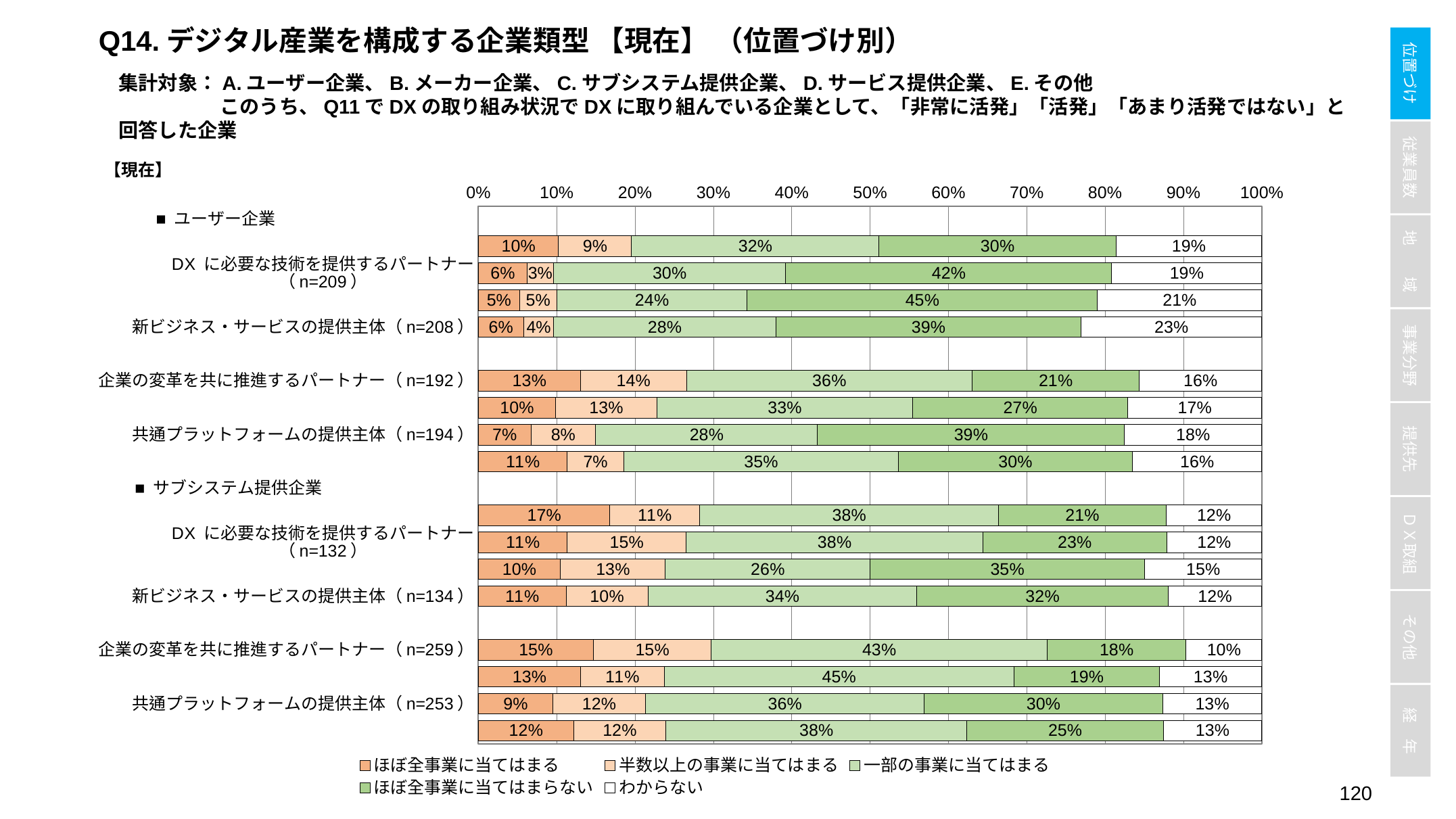

Q14.デジタル産業を構成する企業類型 【現在】 （位置づけ別）
集計対象：A.ユーザー企業、B.メーカー企業、C.サブシステム提供企業、D.サービス提供企業、E.その他
	このうち、Q11でDXの取り組み状況でDXに取り組んでいる企業として、「非常に活発」「活発」「あまり活発ではない」と回答した企業

### Chart

| Category | ほぼ全事業に当てはまる | 半数以上の事業に当てはまる | 一部の事業に当てはまる | ほぼ全事業に当てはまらない | わからない |
|---|---|---|---|---|---|
| ■ ユーザー企業                                                | None | None | None | None | None |
| 企業の変革を共に推進するパートナー（n=215） | 0.10232558139534884 | 0.09302325581395349 | 0.31627906976744186 | 0.3023255813953488 | 0.18604651162790697 |
| DX に必要な技術を提供するパートナー（n=209） | 0.06220095693779904 | 0.03349282296650718 | 0.2966507177033493 | 0.41626794258373206 | 0.19138755980861244 |
| 共通プラットフォームの提供主体（n=210） | 0.05238095238095238 | 0.047619047619047616 | 0.24285714285714285 | 0.44761904761904764 | 0.20952380952380953 |
| 新ビジネス・サービスの提供主体（n=208） | 0.057692307692307696 | 0.038461538461538464 | 0.28365384615384615 | 0.3894230769230769 | 0.23076923076923078 |
| ■ メーカー企業                                                 | None | None | None | None | None |
| 企業の変革を共に推進するパートナー（n=192） | 0.13020833333333334 | 0.13541666666666666 | 0.3645833333333333 | 0.21354166666666666 | 0.15625 |
| DX に必要な技術を提供するパートナー（n=193） | 0.09844559585492228 | 0.12953367875647667 | 0.32642487046632124 | 0.27461139896373055 | 0.17098445595854922 |
| 共通プラットフォームの提供主体（n=194） | 0.06701030927835051 | 0.08247422680412371 | 0.28350515463917525 | 0.3917525773195876 | 0.17525773195876287 |
| 新ビジネス・サービスの提供主体（n=194） | 0.1134020618556701 | 0.07216494845360824 | 0.35051546391752575 | 0.29896907216494845 | 0.16494845360824742 |
| ■ サブシステム提供企業                                     | None | None | None | None | None |
| 企業の変革を共に推進するパートナー（n=131） | 0.16793893129770993 | 0.11450381679389313 | 0.3816793893129771 | 0.21374045801526717 | 0.12213740458015267 |
| DX に必要な技術を提供するパートナー（n=132） | 0.11363636363636363 | 0.15151515151515152 | 0.3787878787878788 | 0.23484848484848486 | 0.12121212121212122 |
| 共通プラットフォームの提供主体（n=134） | 0.1044776119402985 | 0.13432835820895522 | 0.26119402985074625 | 0.35074626865671643 | 0.14925373134328357 |
| 新ビジネス・サービスの提供主体（n=134） | 0.11194029850746269 | 0.1044776119402985 | 0.34328358208955223 | 0.3208955223880597 | 0.11940298507462686 |
| ■ サービス提供企業                                           | None | None | None | None | None |
| 企業の変革を共に推進するパートナー（n=259） | 0.14671814671814673 | 0.15057915057915058 | 0.42857142857142855 | 0.1776061776061776 | 0.09652509652509653 |
| DX に必要な技術を提供するパートナー（n=253） | 0.13043478260869565 | 0.1067193675889328 | 0.44664031620553357 | 0.1857707509881423 | 0.13043478260869565 |
| 共通プラットフォームの提供主体（n=253） | 0.09486166007905138 | 0.11857707509881422 | 0.3557312252964427 | 0.30434782608695654 | 0.12648221343873517 |
| 新ビジネス・サービスの提供主体（n=255） | 0.12156862745098039 | 0.11764705882352941 | 0.3843137254901961 | 0.25098039215686274 | 0.12549019607843137 |
120